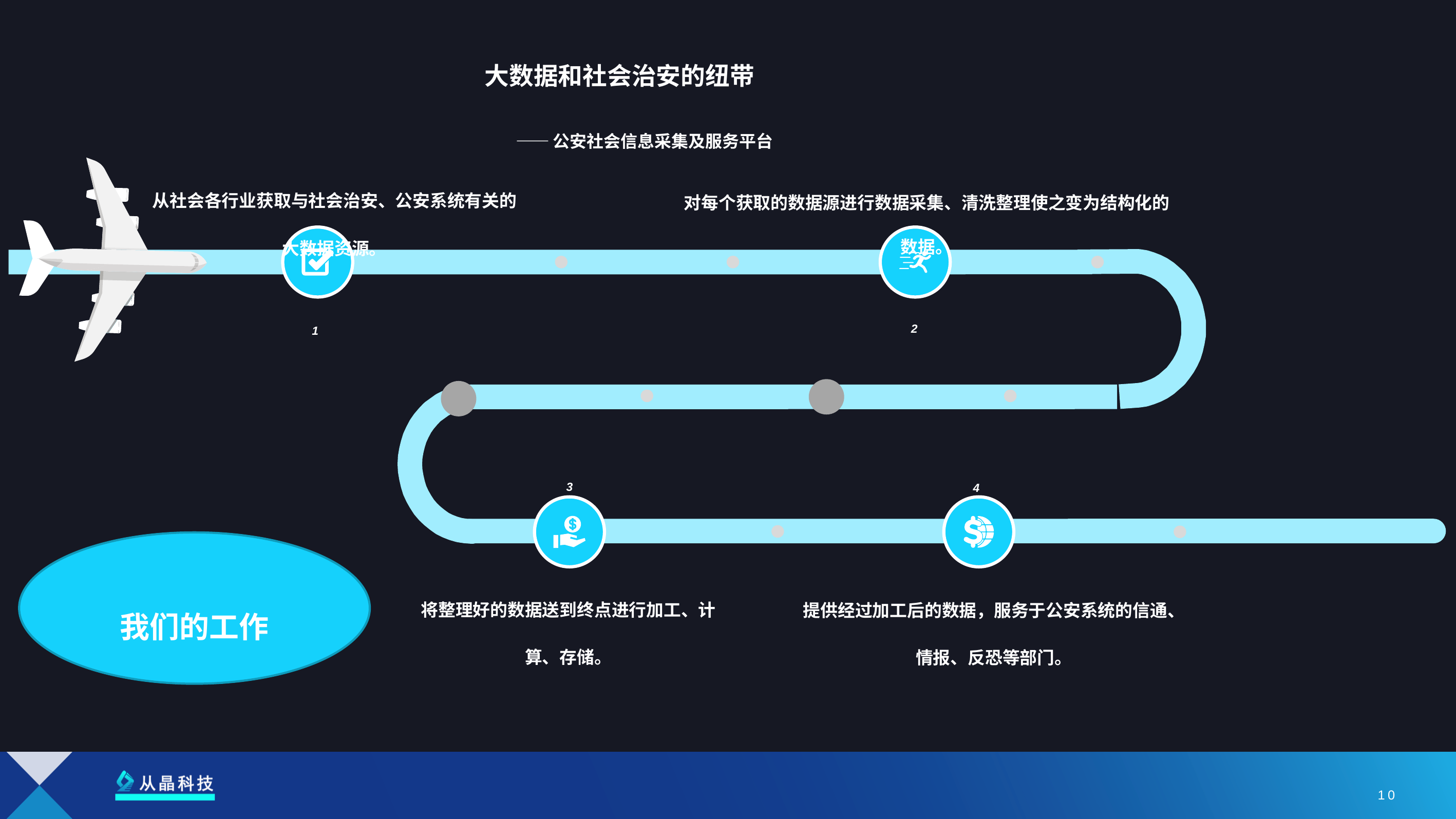

大数据和社会治安的纽带
             ——公安社会信息采集及服务平台
从社会各行业获取与社会治安、公安系统有关的大数据资源。

对每个获取的数据源进行数据采集、清洗整理使之变为结构化的数据。

2
1

3
4

将整理好的数据送到终点进行加工、计算、存储。
提供经过加工后的数据，服务于公安系统的信通、情报、反恐等部门。

我们的工作
10